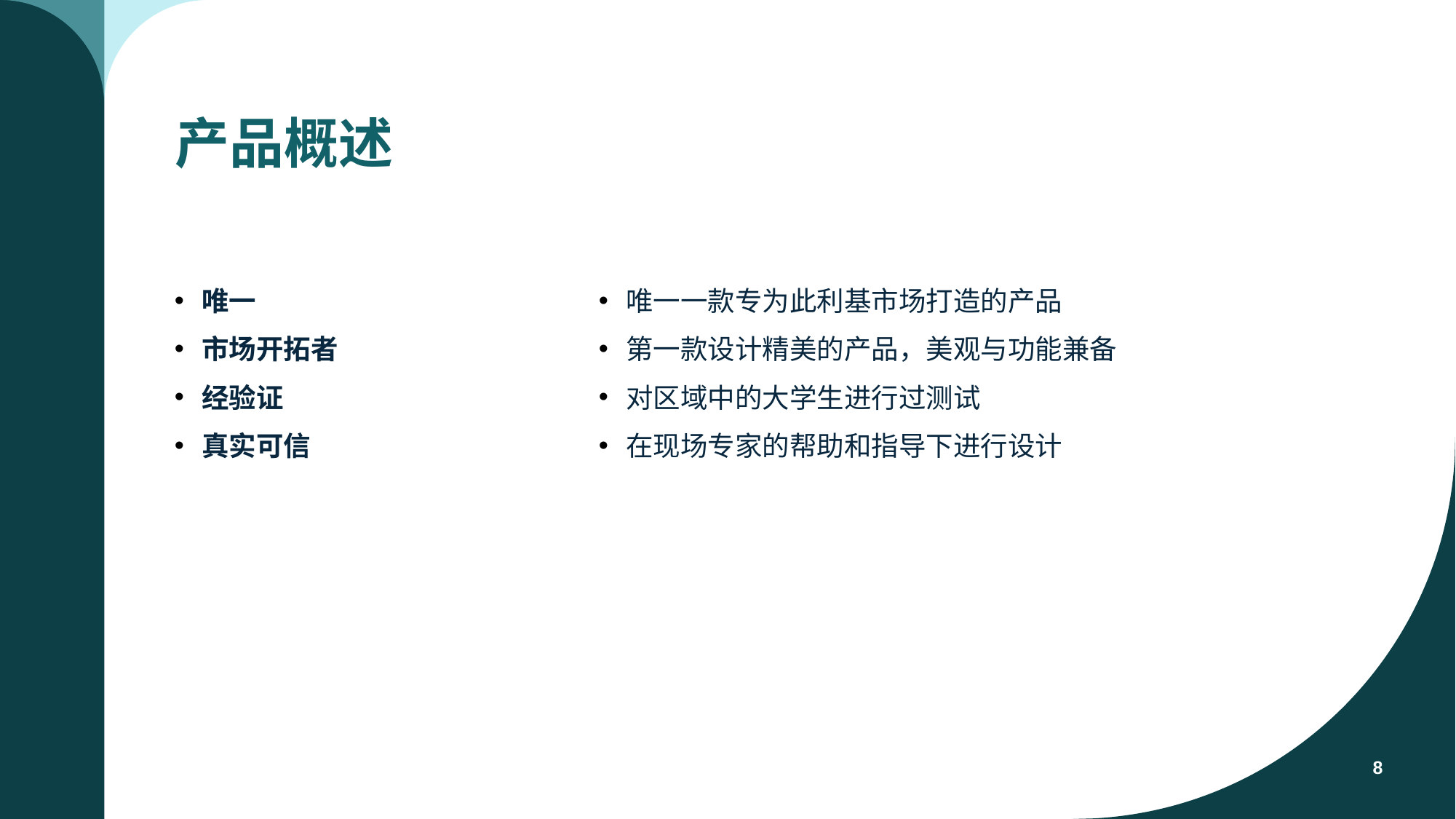

# 产品概述
唯一
市场开拓者
经验证
真实可信
唯一一款专为此利基市场打造的产品
第一款设计精美的产品，美观与功能兼备
对区域中的大学生进行过测试
在现场专家的帮助和指导下进行设计
8